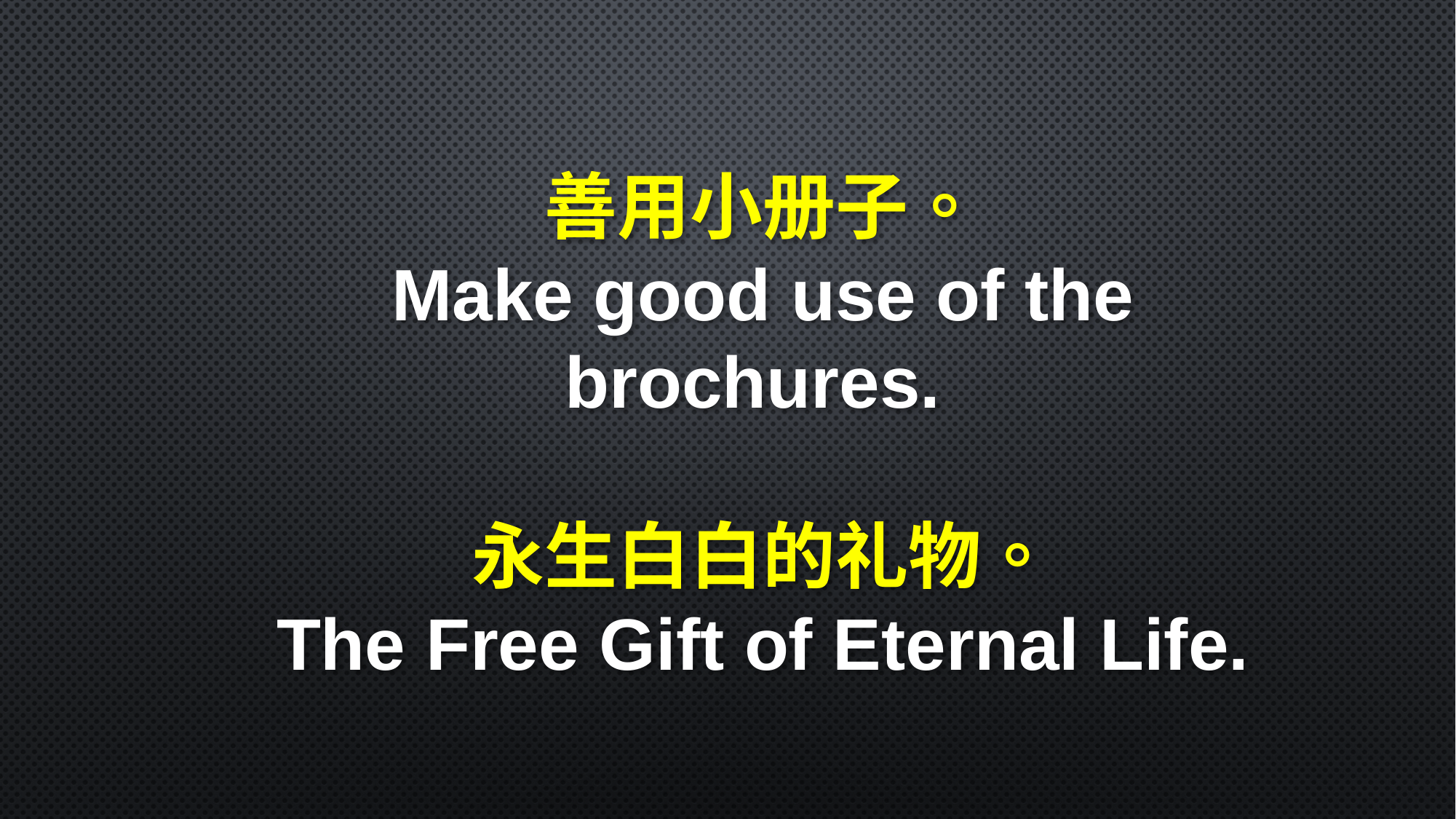

善用小册子。
Make good use of the brochures.

永生白白的礼物。
The Free Gift of Eternal Life.